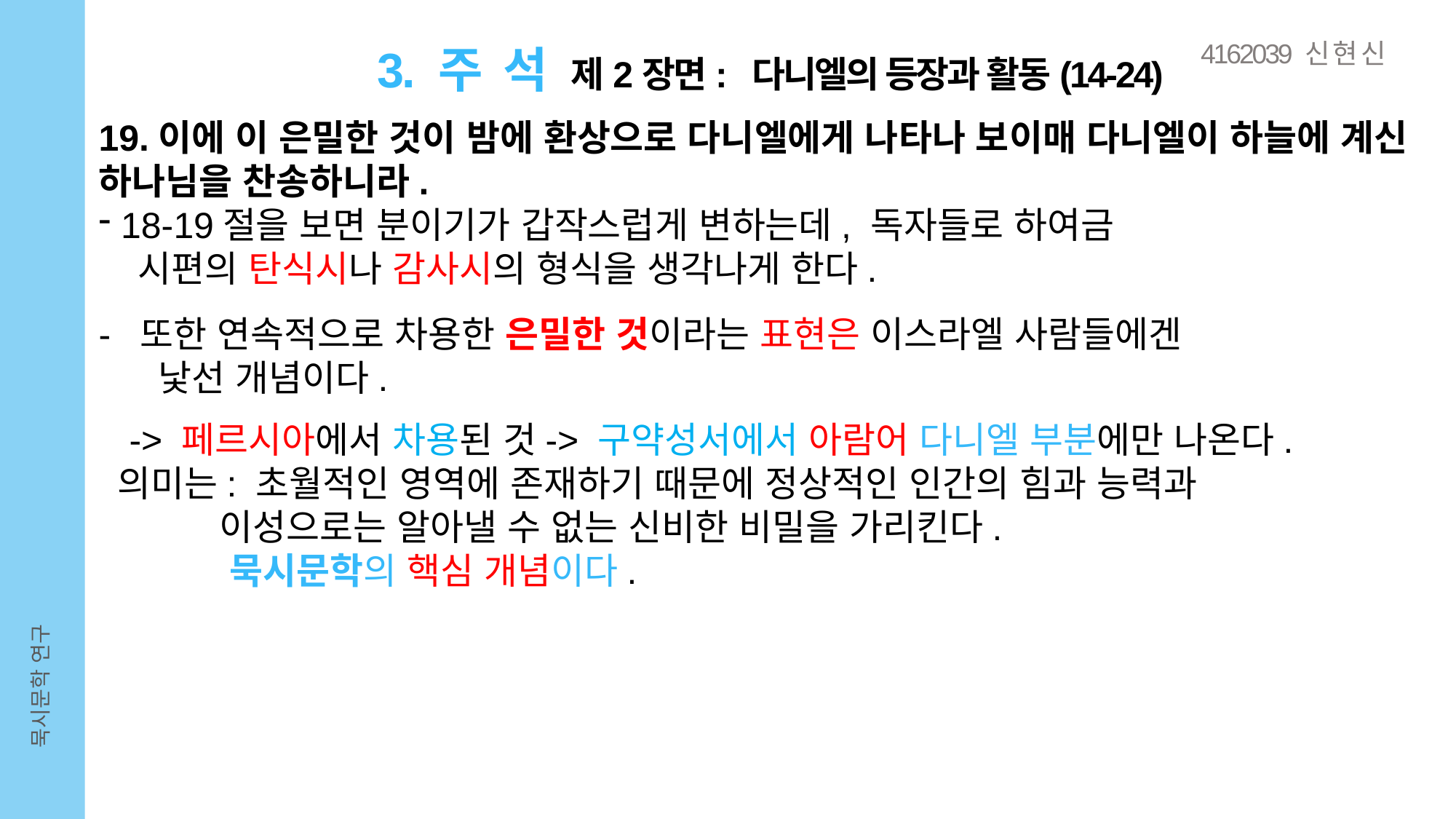

4162039 신 현 신
3. 주  석  제2장면:  다니엘의 등장과 활동(14-24)
19.이에 이 은밀한 것이 밤에 환상으로 다니엘에게 나타나 보이매 다니엘이 하늘에 계신 하나님을 찬송하니라.
 18-19절을 보면 분이기가 갑작스럽게 변하는데, 독자들로 하여금
   시편의 탄식시나 감사시의 형식을 생각나게 한다.

-  또한 연속적으로 차용한 은밀한 것이라는 표현은 이스라엘 사람들에겐
     낯선 개념이다.

   -> 페르시아에서 차용된 것-> 구약성서에서 아람어 다니엘 부분에만 나온다.
 의미는: 초월적인 영역에 존재하기 때문에 정상적인 인간의 힘과 능력과
           이성으로는 알아낼 수 없는 신비한 비밀을 가리킨다.
            묵시문학의 핵심 개념이다.
묵시문학 연구